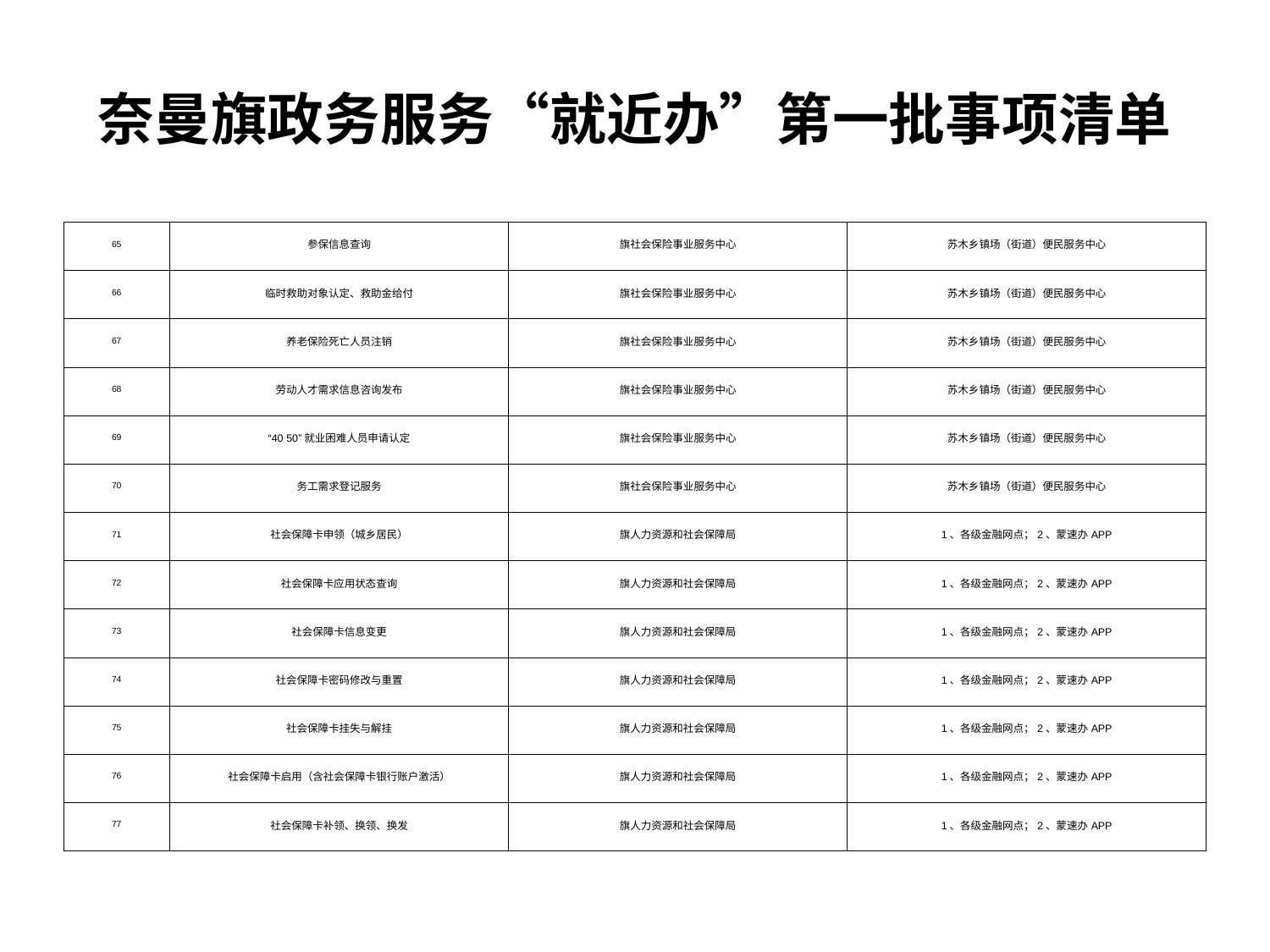

# 奈曼旗政务服务“就近办”第一批事项清单
| 65 | 参保信息查询 | 旗社会保险事业服务中心 | 苏木乡镇场（街道）便民服务中心 |
| --- | --- | --- | --- |
| 66 | 临时救助对象认定、救助金给付 | 旗社会保险事业服务中心 | 苏木乡镇场（街道）便民服务中心 |
| 67 | 养老保险死亡人员注销 | 旗社会保险事业服务中心 | 苏木乡镇场（街道）便民服务中心 |
| 68 | 劳动人才需求信息咨询发布 | 旗社会保险事业服务中心 | 苏木乡镇场（街道）便民服务中心 |
| 69 | “40 50”就业困难人员申请认定 | 旗社会保险事业服务中心 | 苏木乡镇场（街道）便民服务中心 |
| 70 | 务工需求登记服务 | 旗社会保险事业服务中心 | 苏木乡镇场（街道）便民服务中心 |
| 71 | 社会保障卡申领（城乡居民） | 旗人力资源和社会保障局 | 1、各级金融网点；2、蒙速办APP |
| 72 | 社会保障卡应用状态查询 | 旗人力资源和社会保障局 | 1、各级金融网点；2、蒙速办APP |
| 73 | 社会保障卡信息变更 | 旗人力资源和社会保障局 | 1、各级金融网点；2、蒙速办APP |
| 74 | 社会保障卡密码修改与重置 | 旗人力资源和社会保障局 | 1、各级金融网点；2、蒙速办APP |
| 75 | 社会保障卡挂失与解挂 | 旗人力资源和社会保障局 | 1、各级金融网点；2、蒙速办APP |
| 76 | 社会保障卡启用（含社会保障卡银行账户激活） | 旗人力资源和社会保障局 | 1、各级金融网点；2、蒙速办APP |
| 77 | 社会保障卡补领、换领、换发 | 旗人力资源和社会保障局 | 1、各级金融网点；2、蒙速办APP |